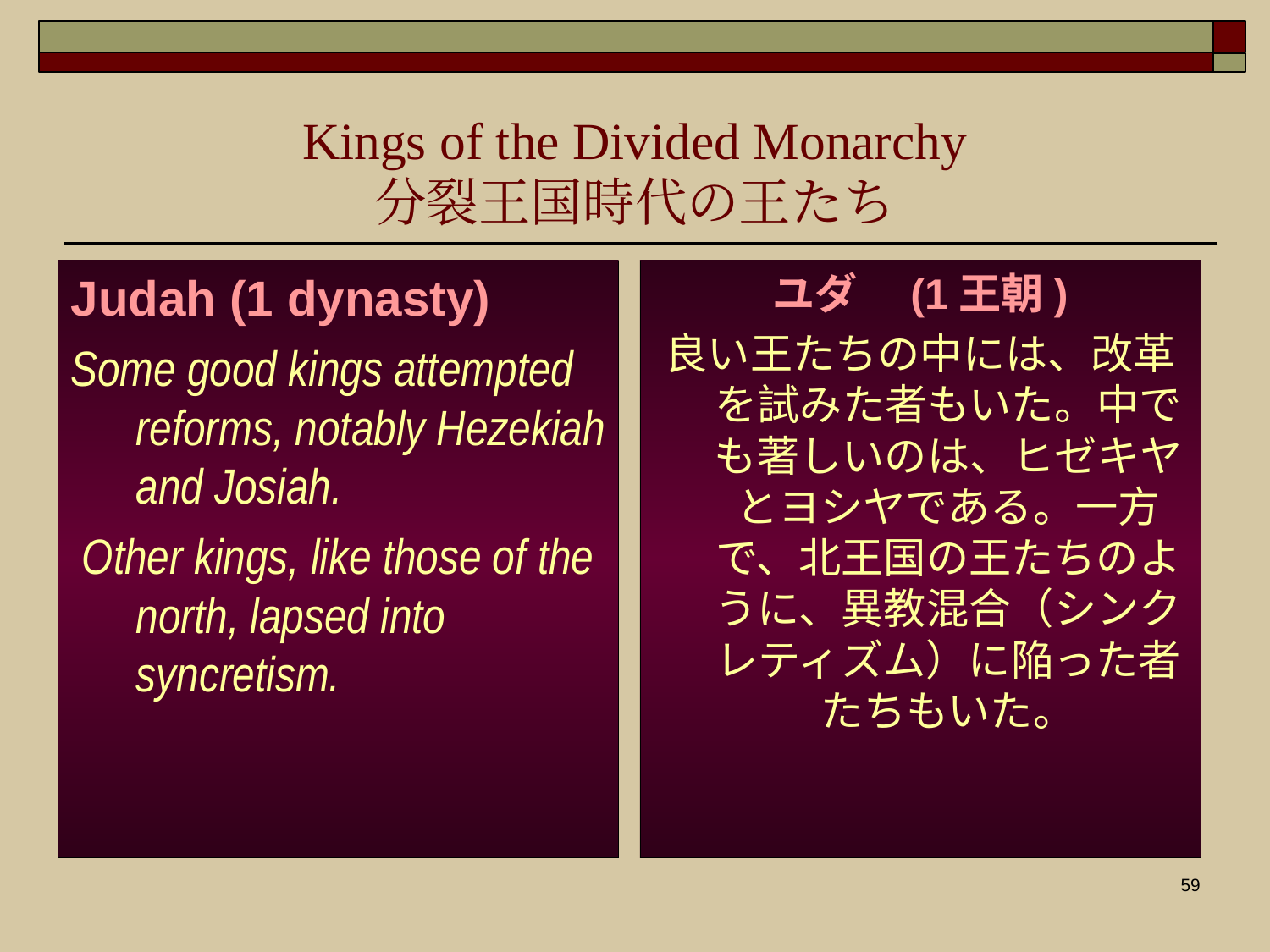

Kings of the Divided Monarchy
分裂王国時代の王たち

Judah (1 dynasty)
Some good kings attempted reforms, notably Hezekiah and Josiah.
 Other kings, like those of the north, lapsed into syncretism.

ユダ　(1王朝)
良い王たちの中には、改革を試みた者もいた。中でも著しいのは、ヒゼキヤとヨシヤである。一方で、北王国の王たちのように、異教混合（シンクレティズム）に陥った者たちもいた。
59